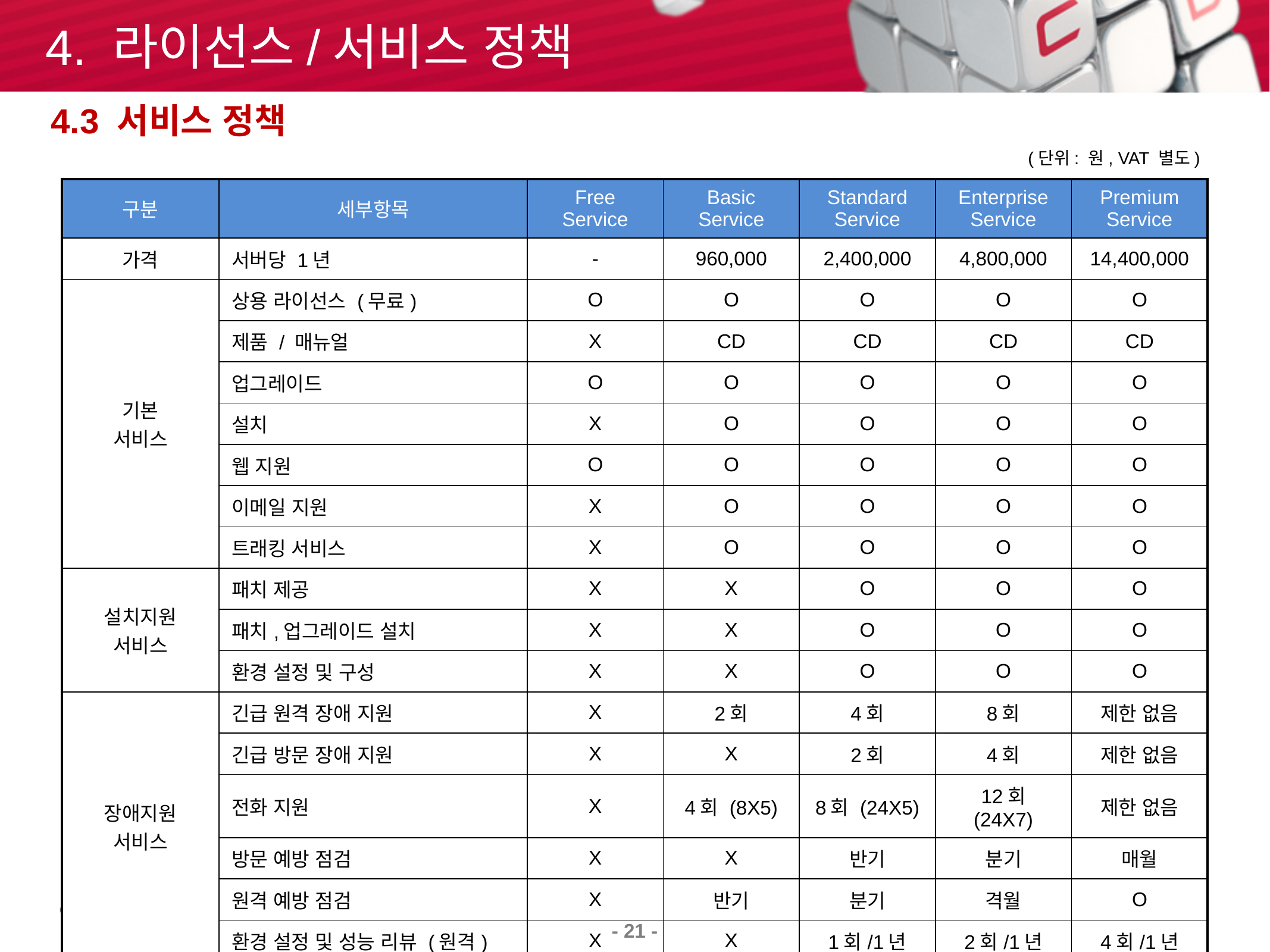

4. 라이선스/서비스 정책
4.3 서비스 정책
(단위: 원, VAT 별도)
| 구분 | 세부항목 | Free Service | Basic Service | Standard Service | Enterprise Service | Premium Service |
| --- | --- | --- | --- | --- | --- | --- |
| 가격 | 서버당 1년 | - | 960,000 | 2,400,000 | 4,800,000 | 14,400,000 |
| 기본 서비스 | 상용 라이선스 (무료) | O | O | O | O | O |
|  | 제품 / 매뉴얼 | X | CD | CD | CD | CD |
|  | 업그레이드 | O | O | O | O | O |
|  | 설치 | X | O | O | O | O |
|  | 웹 지원 | O | O | O | O | O |
|  | 이메일 지원 | X | O | O | O | O |
|  | 트래킹 서비스 | X | O | O | O | O |
| 설치지원 서비스 | 패치 제공 | X | X | O | O | O |
|  | 패치,업그레이드 설치 | X | X | O | O | O |
|  | 환경 설정 및 구성 | X | X | O | O | O |
| 장애지원 서비스 | 긴급 원격 장애 지원 | X | 2회 | 4회 | 8회 | 제한 없음 |
|  | 긴급 방문 장애 지원 | X | X | 2회 | 4회 | 제한 없음 |
|  | 전화 지원 | X | 4회 (8X5) | 8회 (24X5) | 12회 (24X7) | 제한 없음 |
|  | 방문 예방 점검 | X | X | 반기 | 분기 | 매월 |
|  | 원격 예방 점검 | X | 반기 | 분기 | 격월 | O |
|  | 환경 설정 및 성능 리뷰 (원격) | X | X | 1회/1년 | 2회/1년 | 4회/1년 |
- 21 -